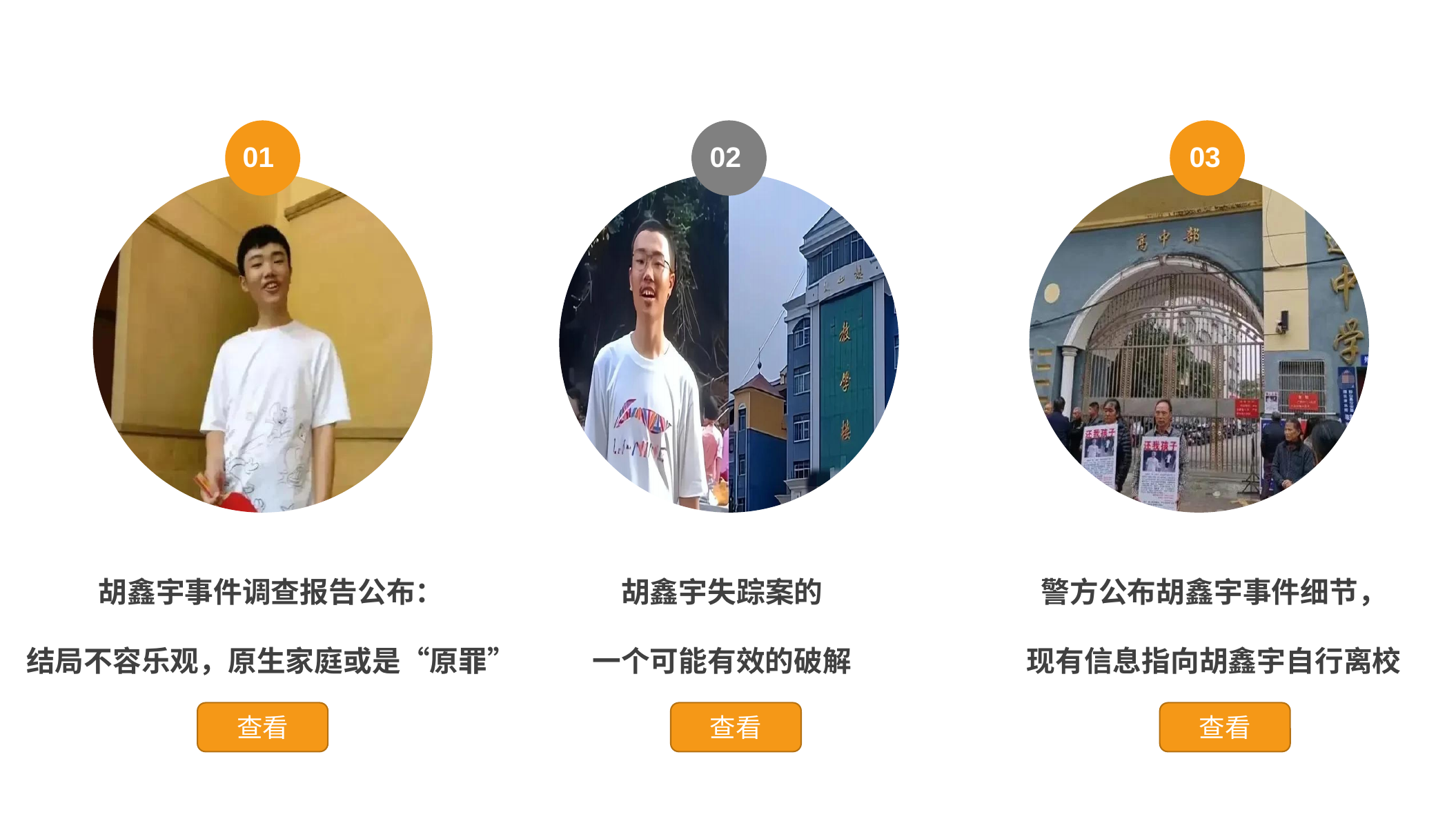

01

02

03

胡鑫宇失踪案的
一个可能有效的破解
胡鑫宇事件调查报告公布：
结局不容乐观，原生家庭或是“原罪”
警方公布胡鑫宇事件细节，
现有信息指向胡鑫宇自行离校
查看
查看
查看